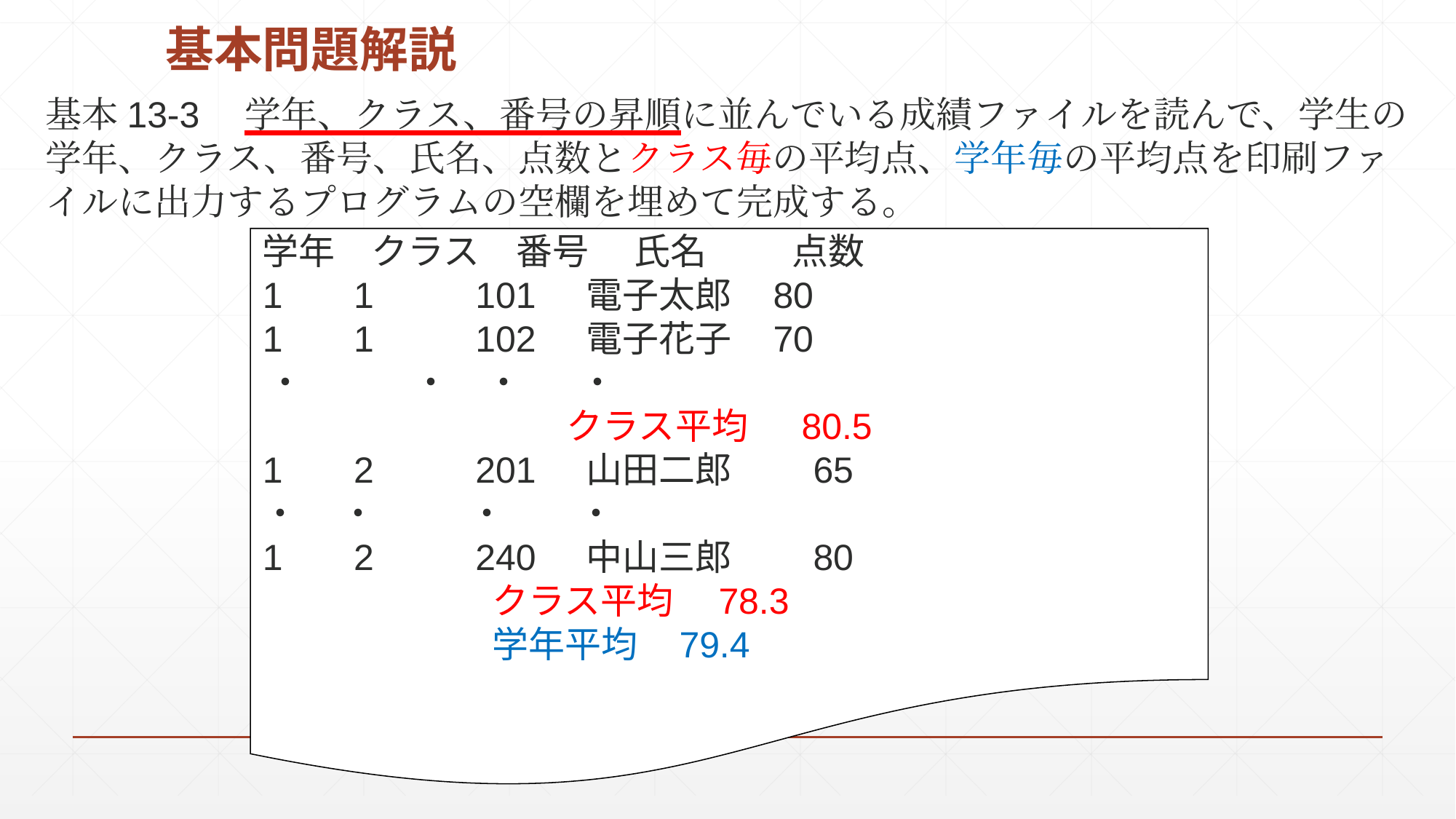

# 基本問題解説

基本13-3　学年、クラス、番号の昇順に並んでいる成績ファイルを読んで、学生の学年、クラス、番号、氏名、点数とクラス毎の平均点、学年毎の平均点を印刷ファイルに出力するプログラムの空欄を埋めて完成する。
学年　クラス　番号　 氏名　      点数
1       1          101    電子太郎    80
1       1          102    電子花子    70
 ・　　　・　・       ・
　　　　　               クラス平均　 80.5
1       2          201    山田二郎　　65
・     ・	・	・
1       2          240    中山三郎　　80
                           クラス平均　78.3
                           学年平均    79.4